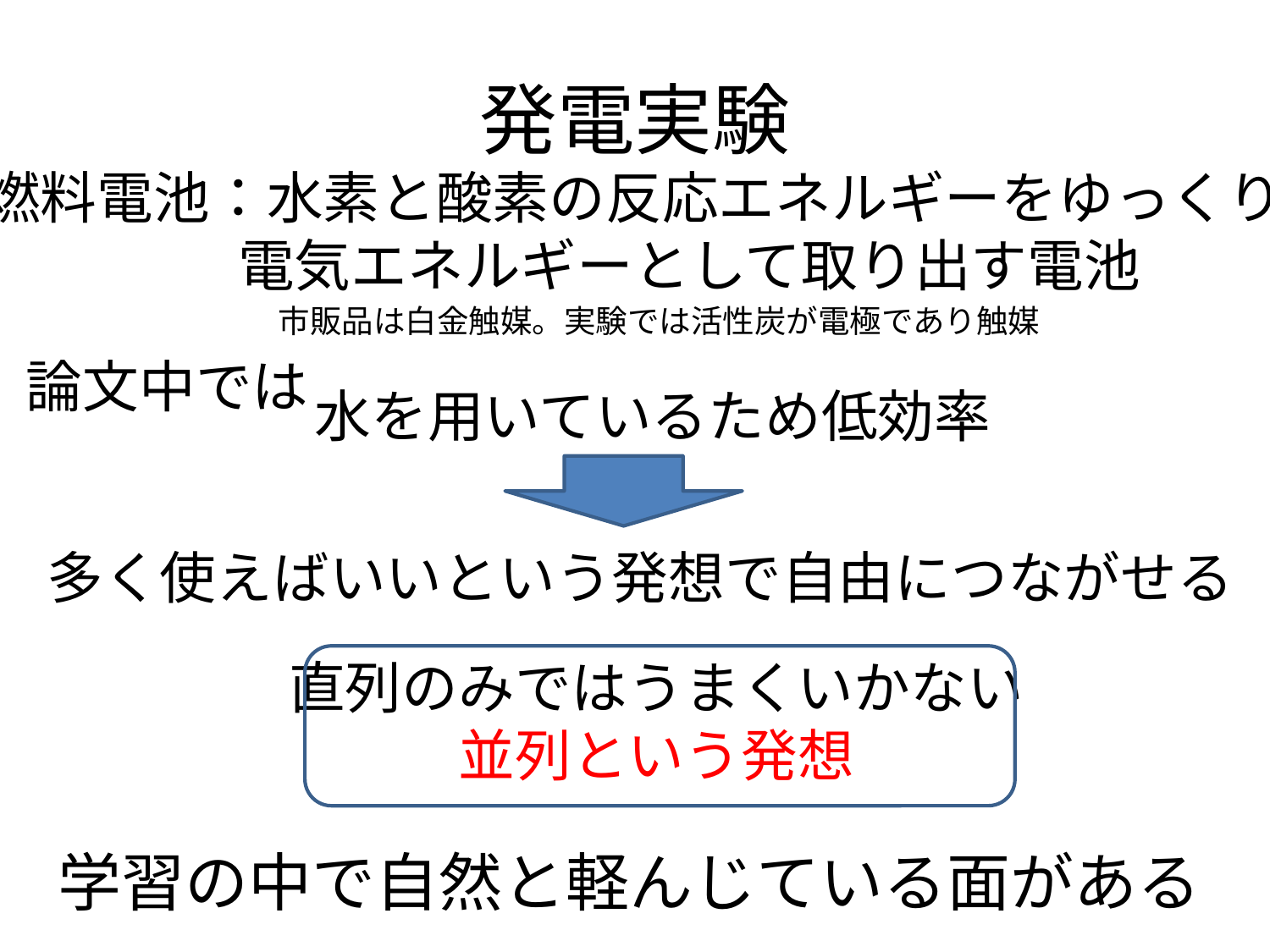

# 発電実験
燃料電池：水素と酸素の反応エネルギーをゆっくり
		電気エネルギーとして取り出す電池
市販品は白金触媒。実験では活性炭が電極であり触媒
論文中では
水を用いているため低効率

多く使えばいいという発想で自由につながせる

直列のみではうまくいかない
並列という発想
学習の中で自然と軽んじている面がある